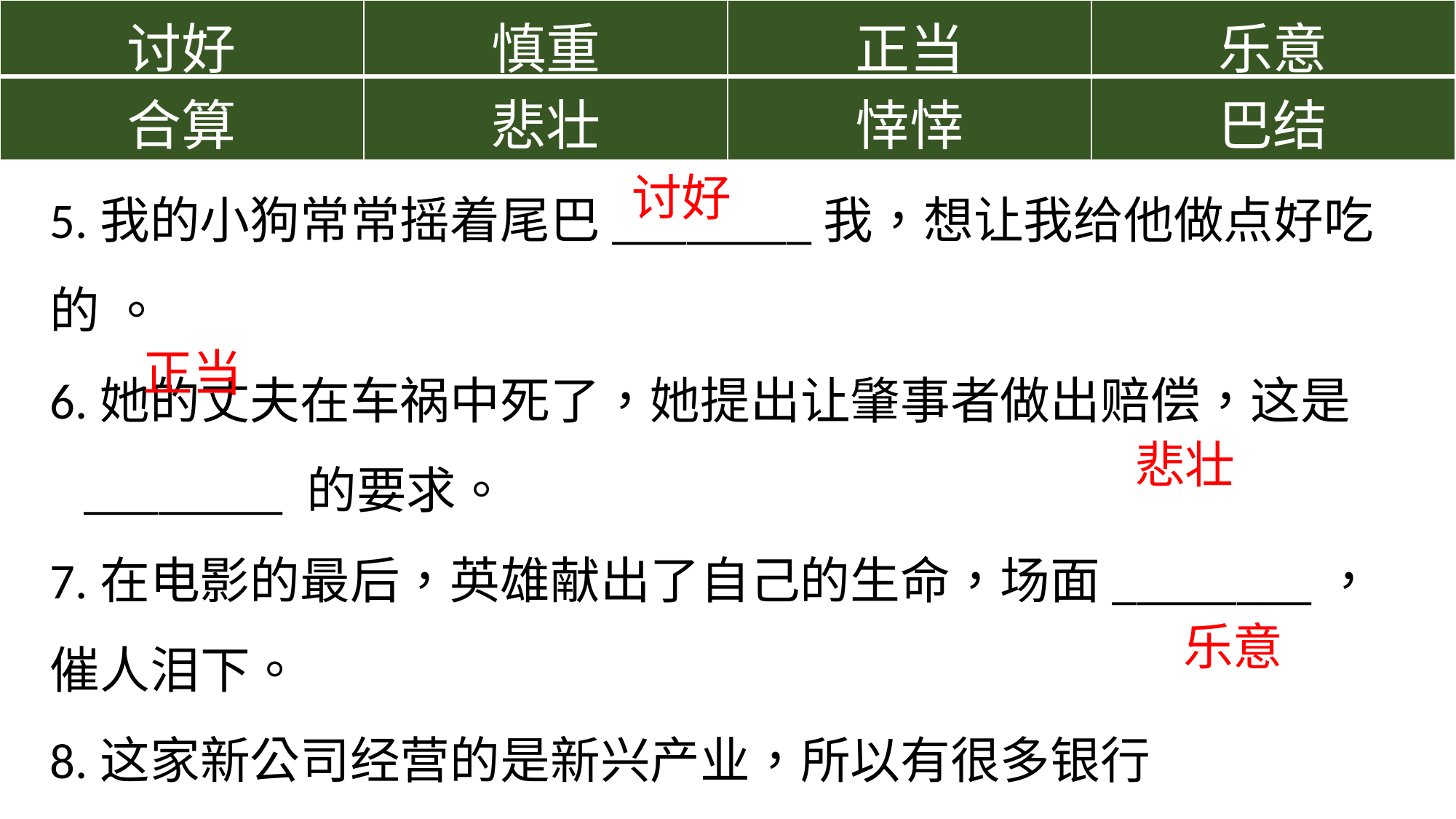

| 讨好 | 慎重 | 正当 | 乐意 |
| --- | --- | --- | --- |
| 合算 | 悲壮 | 悻悻 | 巴结 |
5.我的小狗常常摇着尾巴________我，想让我给他做点好吃的 。
6.她的丈夫在车祸中死了，她提出让肇事者做出赔偿，这是
   ________ 的要求。
7.在电影的最后，英雄献出了自己的生命，场面________，催人泪下。
8.这家新公司经营的是新兴产业，所以有很多银行________ ，来给他们投资。
讨好
正当
悲壮
乐意